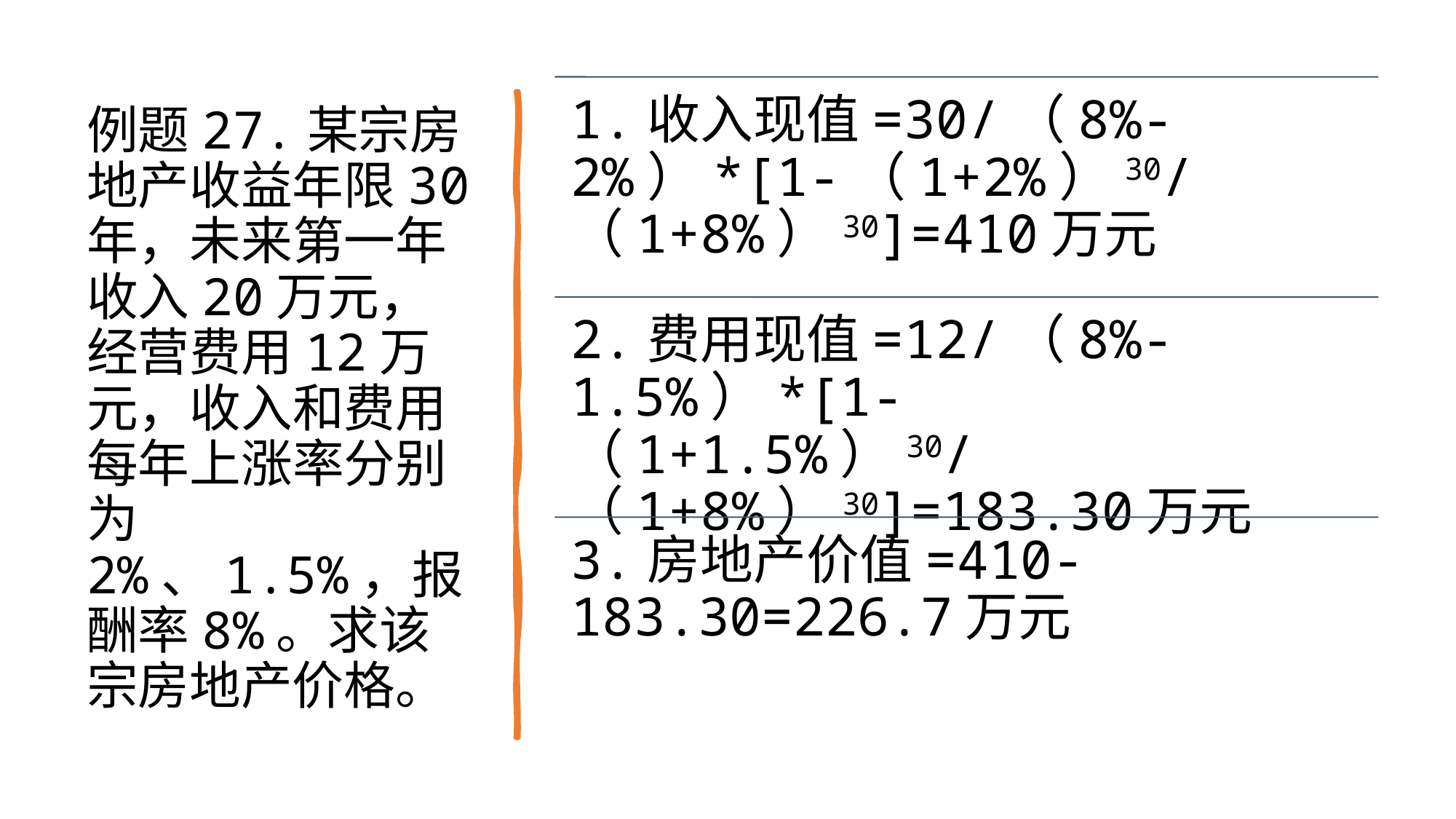

1.收入现值=30/（8%-2%）*[1-（1+2%）30/（1+8%）30]=410万元
2.费用现值=12/（8%-1.5%）*[1-（1+1.5%）30/（1+8%）30]=183.30万元
3.房地产价值=410-183.30=226.7万元
# 例题27.某宗房地产收益年限30年，未来第一年收入20万元，经营费用12万元，收入和费用每年上涨率分别为2%、1.5%，报酬率8%。求该宗房地产价格。